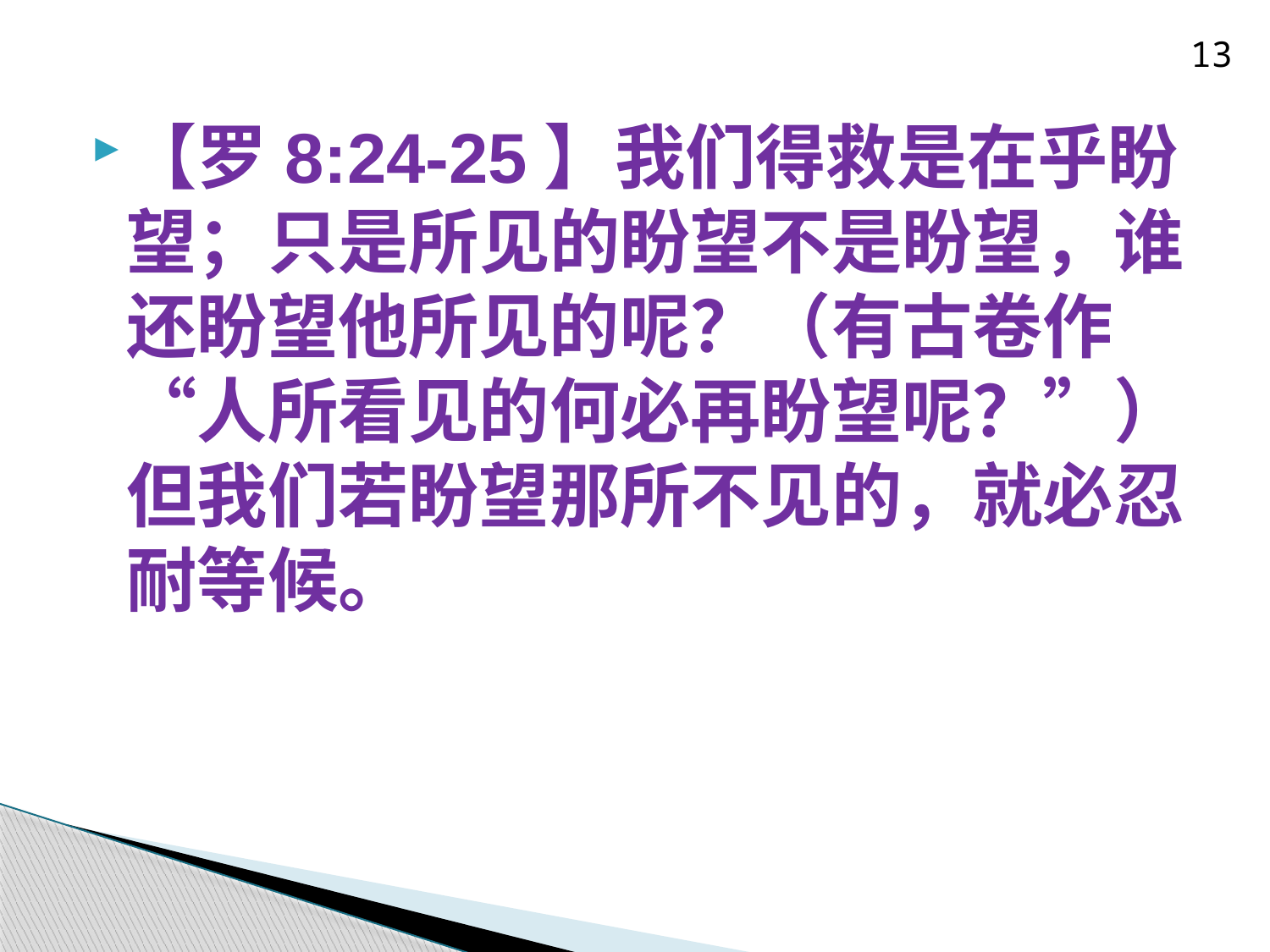

13
【罗8:24-25】我们得救是在乎盼望；只是所见的盼望不是盼望，谁还盼望他所见的呢？（有古卷作“人所看见的何必再盼望呢？”）但我们若盼望那所不见的，就必忍耐等候。